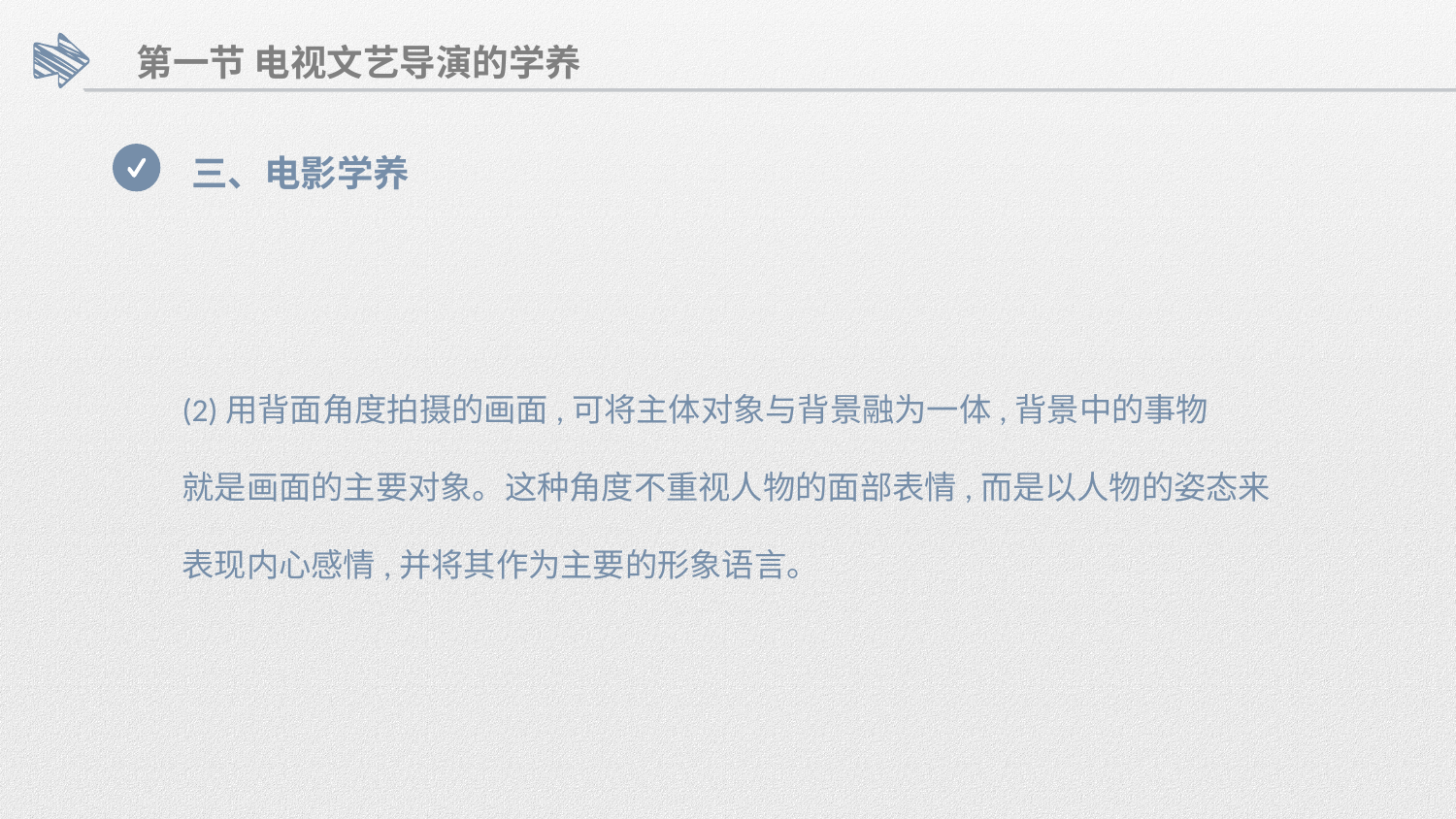

第一节 电视文艺导演的学养
三、电影学养

(2)用背面角度拍摄的画面,可将主体对象与背景融为一体,背景中的事物
就是画面的主要对象。这种角度不重视人物的面部表情,而是以人物的姿态来
表现内心感情,并将其作为主要的形象语言。